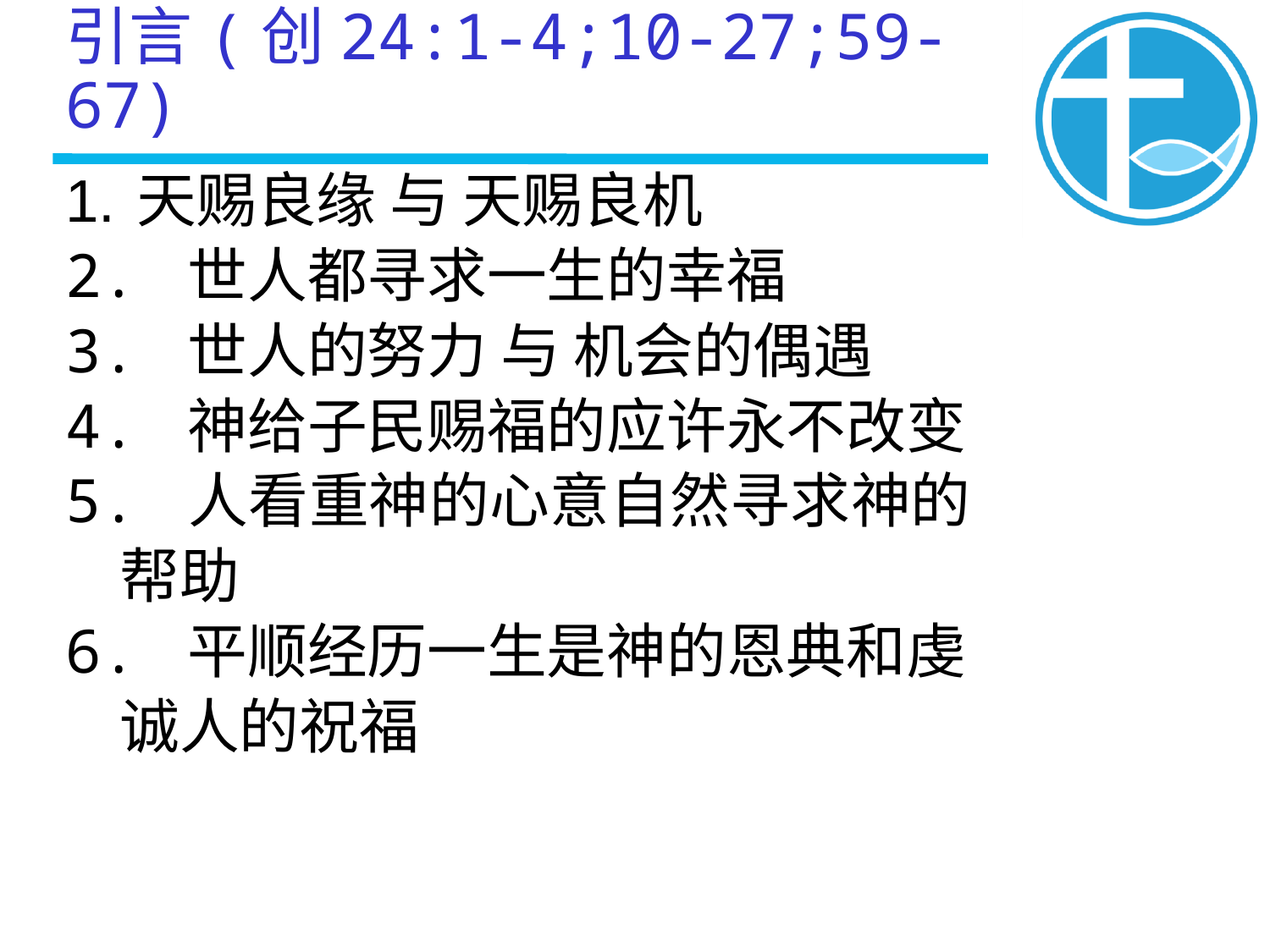

引言(创24:1-4;10-27;59-67)
天赐良缘 与 天赐良机
2. 世人都寻求一生的幸福
3. 世人的努力 与 机会的偶遇
4. 神给子民赐福的应许永不改变
5. 人看重神的心意自然寻求神的
   帮助
6. 平顺经历一生是神的恩典和虔
   诚人的祝福